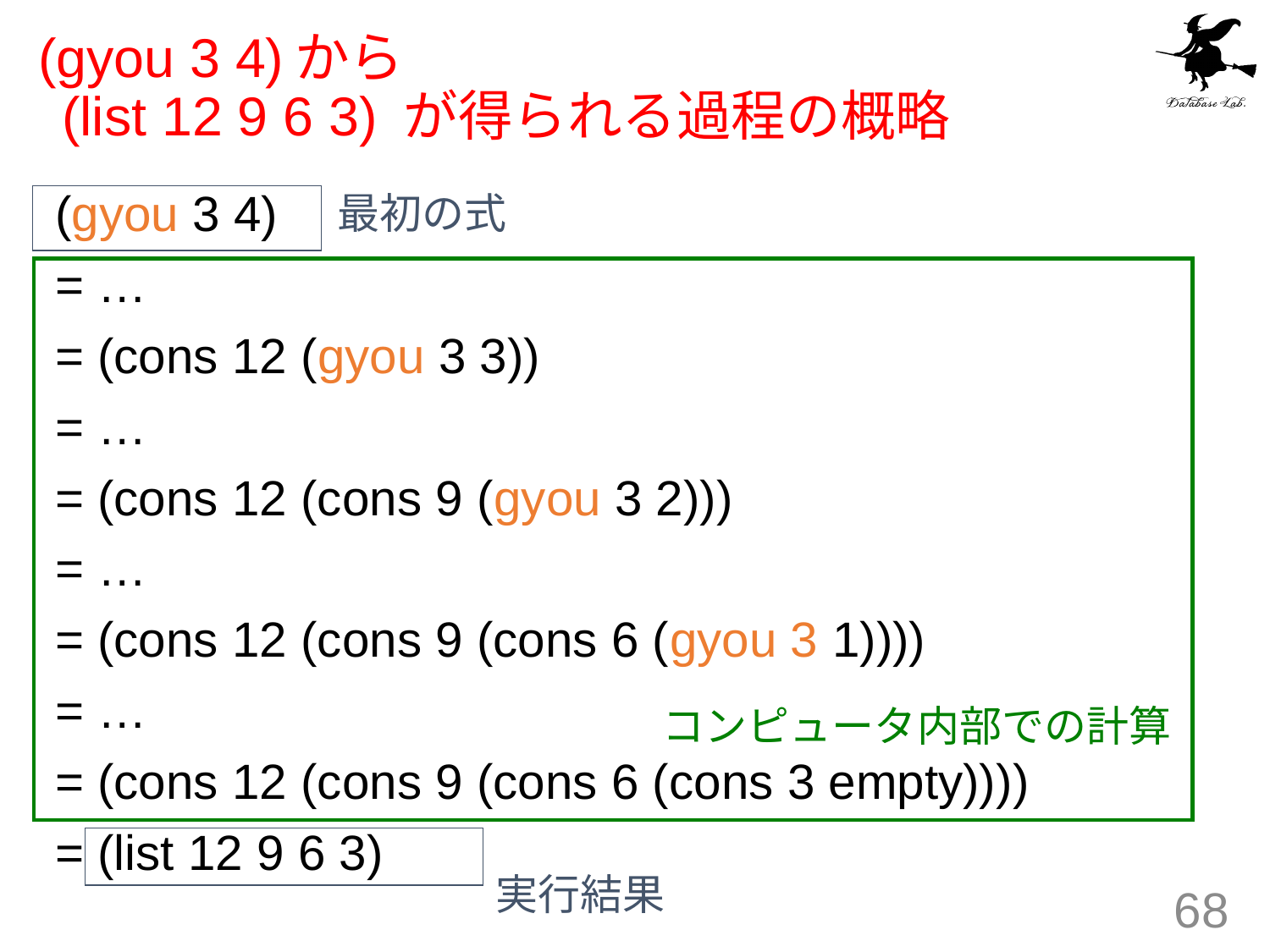

# (gyou 3 4)から (list 12 9 6 3) が得られる過程の概略
最初の式
(gyou 3 4)
= …
= (cons 12 (gyou 3 3))
= …
= (cons 12 (cons 9 (gyou 3 2)))
= …
= (cons 12 (cons 9 (cons 6 (gyou 3 1))))
= …
= (cons 12 (cons 9 (cons 6 (cons 3 empty))))
= (list 12 9 6 3)

コンピュータ内部での計算

実行結果
68